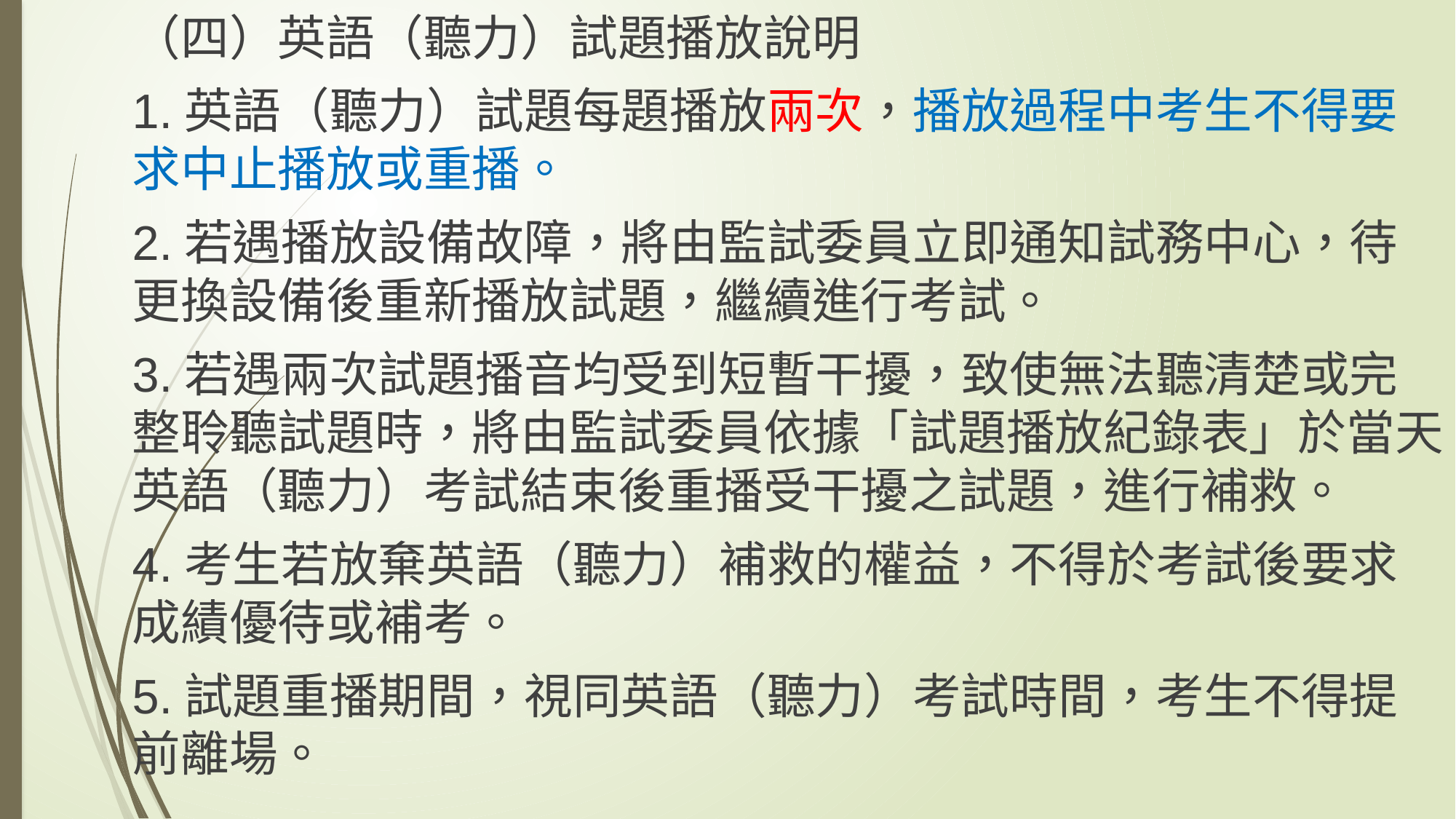

（四）英語（聽力）試題播放說明
1.英語（聽力）試題每題播放兩次，播放過程中考生不得要求中止播放或重播。
2.若遇播放設備故障，將由監試委員立即通知試務中心，待更換設備後重新播放試題，繼續進行考試。
3.若遇兩次試題播音均受到短暫干擾，致使無法聽清楚或完整聆聽試題時，將由監試委員依據「試題播放紀錄表」於當天英語（聽力）考試結束後重播受干擾之試題，進行補救。
4.考生若放棄英語（聽力）補救的權益，不得於考試後要求成績優待或補考。
5.試題重播期間，視同英語（聽力）考試時間，考生不得提前離場。